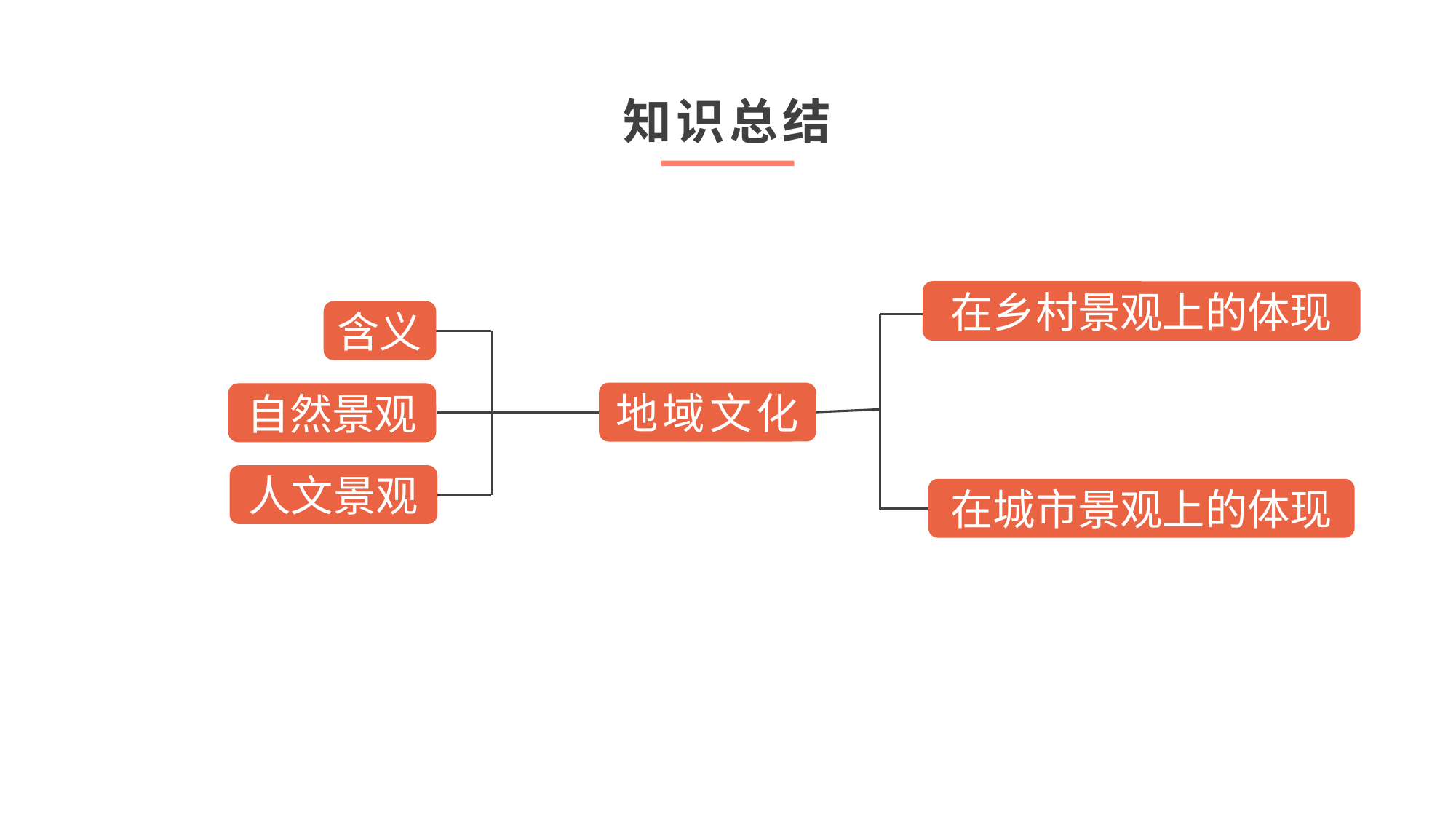

知识总结

在乡村景观上的体现
含义
地域文化
自然景观
人文景观
在城市景观上的体现